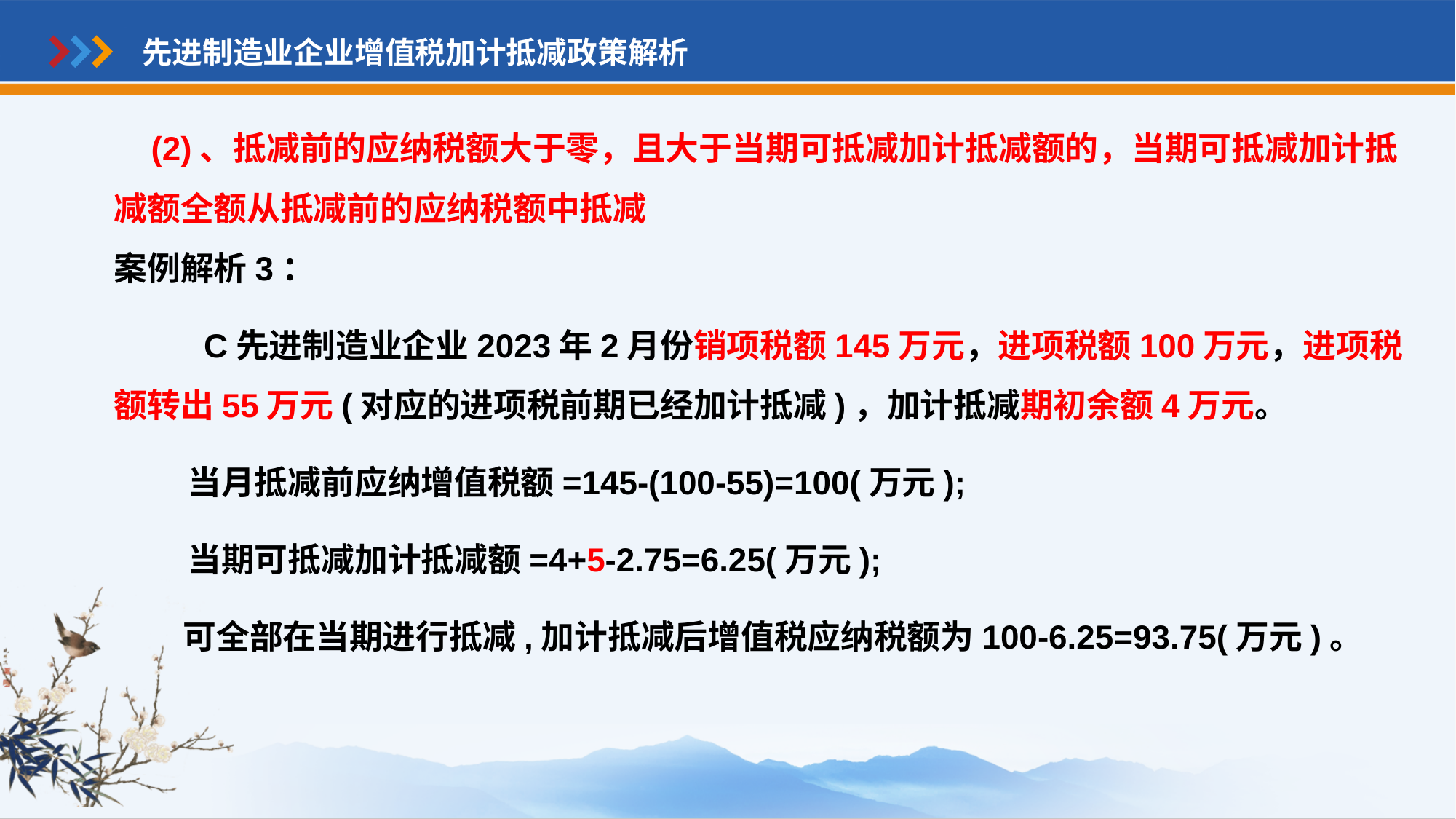

先进制造业企业增值税加计抵减政策解析

    (2)、抵减前的应纳税额大于零，且大于当期可抵减加计抵减额的，当期可抵减加计抵减额全额从抵减前的应纳税额中抵减
案例解析3：
　　  C先进制造业企业2023年2月份销项税额145万元，进项税额100万元，进项税额转出55万元(对应的进项税前期已经加计抵减)，加计抵减期初余额4万元。
　　 当月抵减前应纳增值税额=145-(100-55)=100(万元);
　　 当期可抵减加计抵减额=4+5-2.75=6.25(万元);
        可全部在当期进行抵减,加计抵减后增值税应纳税额为100-6.25=93.75(万元)。